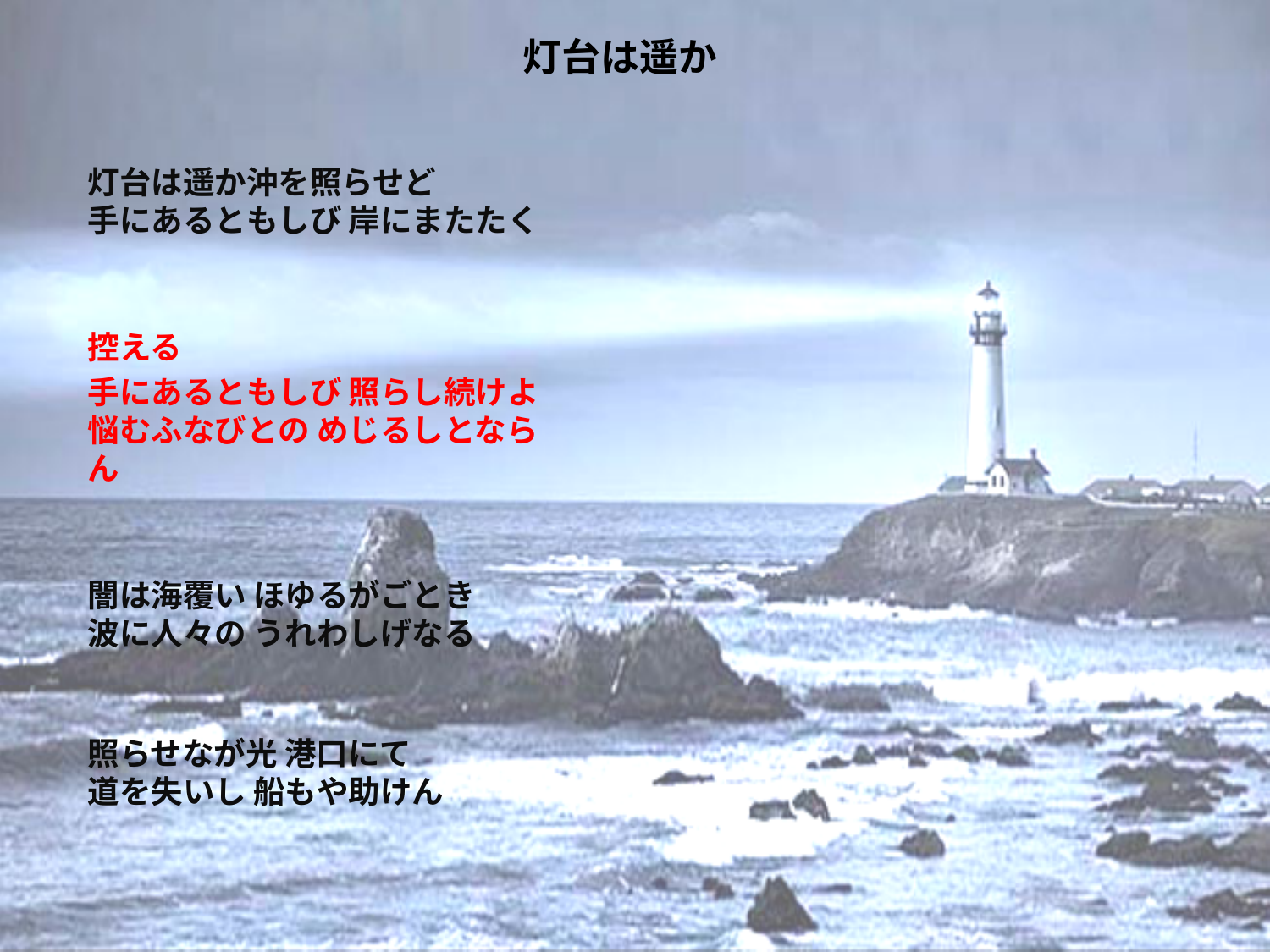

# 灯台は遥か
灯台は遥か沖を照らせど
手にあるともしび 岸にまたたく

控える
手にあるともしび 照らし続けよ
悩むふなびとの めじるしとならん

闇は海覆い ほゆるがごとき
波に人々の うれわしげなる
照らせなが光 港口にて
道を失いし 船もや助けん